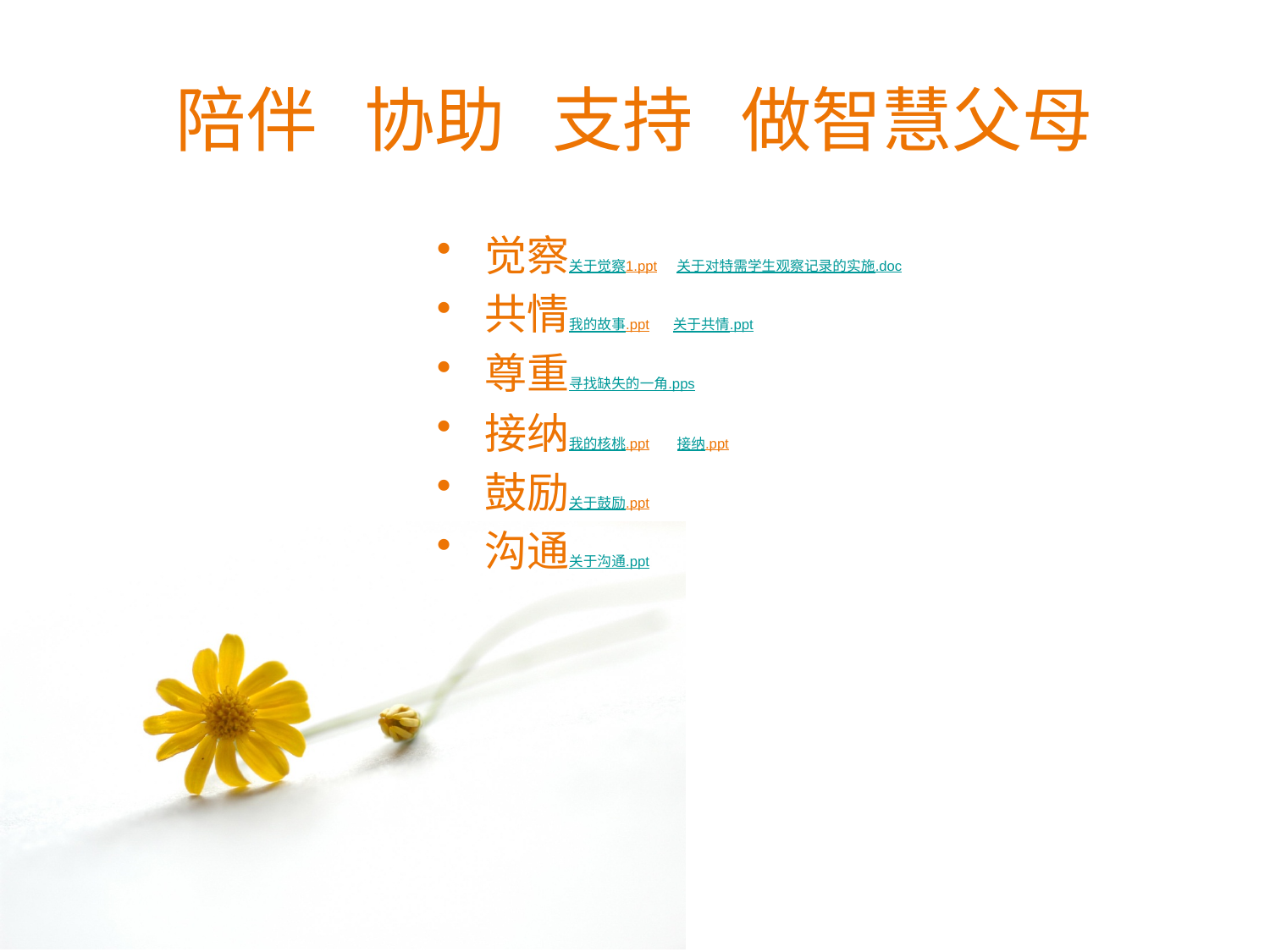

# 陪伴   协助   支持   做智慧父母
觉察关于觉察1.ppt    关于对特需学生观察记录的实施.doc
共情我的故事.ppt     关于共情.ppt
尊重寻找缺失的一角.pps
接纳我的核桃.ppt      接纳.ppt
鼓励关于鼓励.ppt
沟通关于沟通.ppt